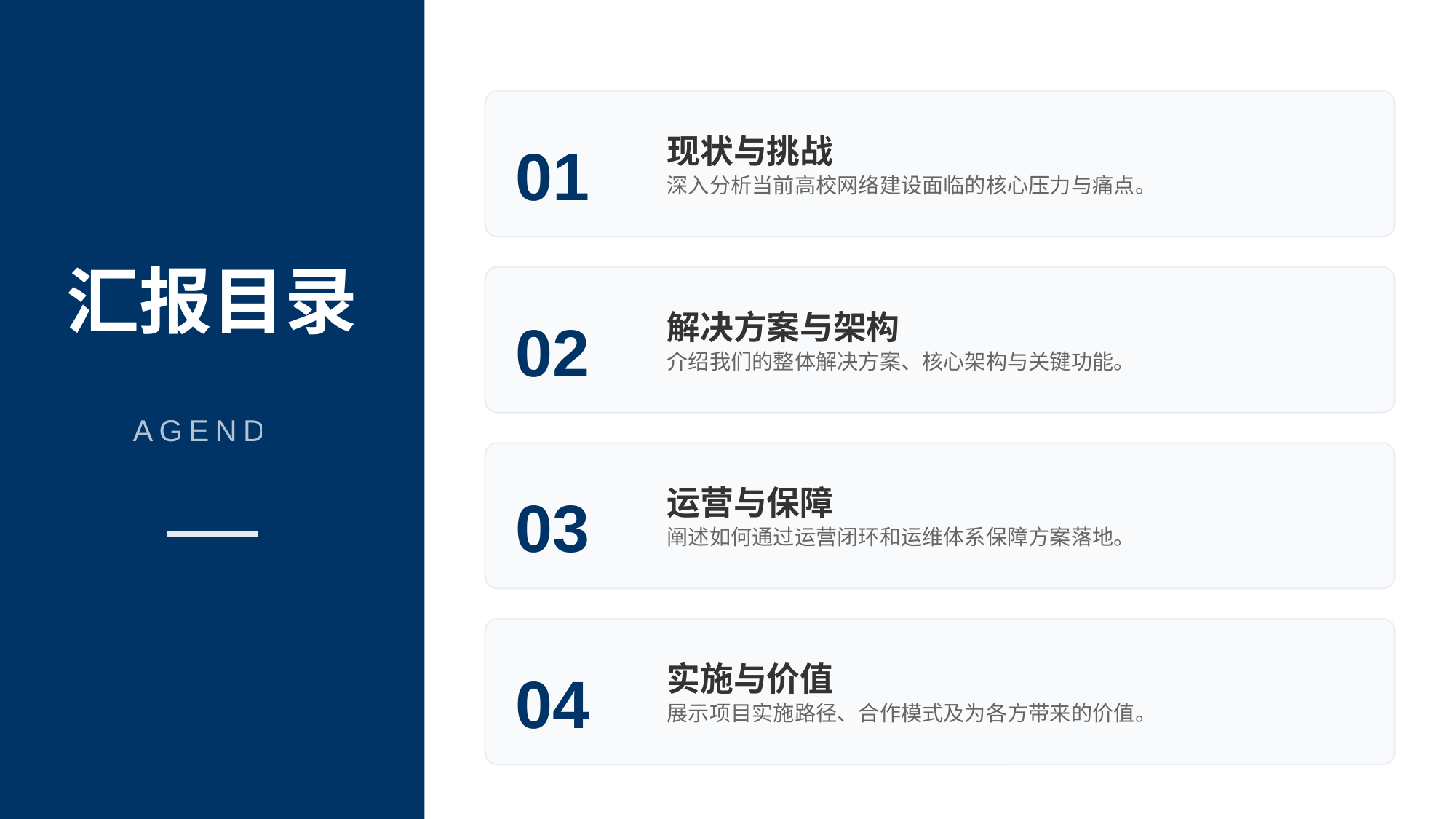

01
现状与挑战
深入分析当前高校网络建设面临的核心压力与痛点。
汇报目录

02
解决方案与架构
介绍我们的整体解决方案、核心架构与关键功能。
AGENDA

03
运营与保障
阐述如何通过运营闭环和运维体系保障方案落地。

04
实施与价值
展示项目实施路径、合作模式及为各方带来的价值。